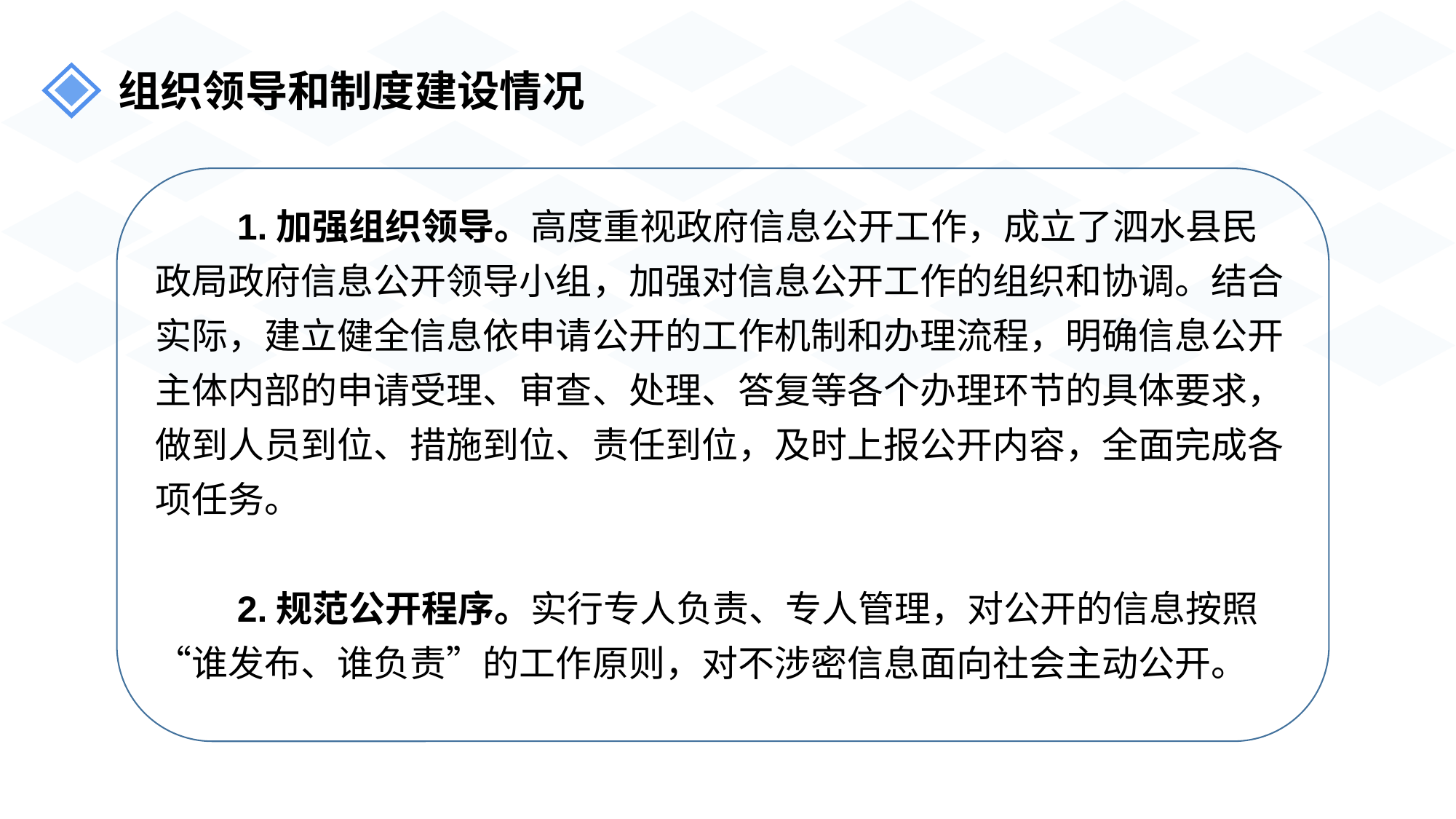

组织领导和制度建设情况

        1.加强组织领导。高度重视政府信息公开工作，成立了泗水县民政局政府信息公开领导小组，加强对信息公开工作的组织和协调。结合实际，建立健全信息依申请公开的工作机制和办理流程，明确信息公开主体内部的申请受理、审查、处理、答复等各个办理环节的具体要求，做到人员到位、措施到位、责任到位，及时上报公开内容，全面完成各项任务。

        2.规范公开程序。实行专人负责、专人管理，对公开的信息按照“谁发布、谁负责”的工作原则，对不涉密信息面向社会主动公开。